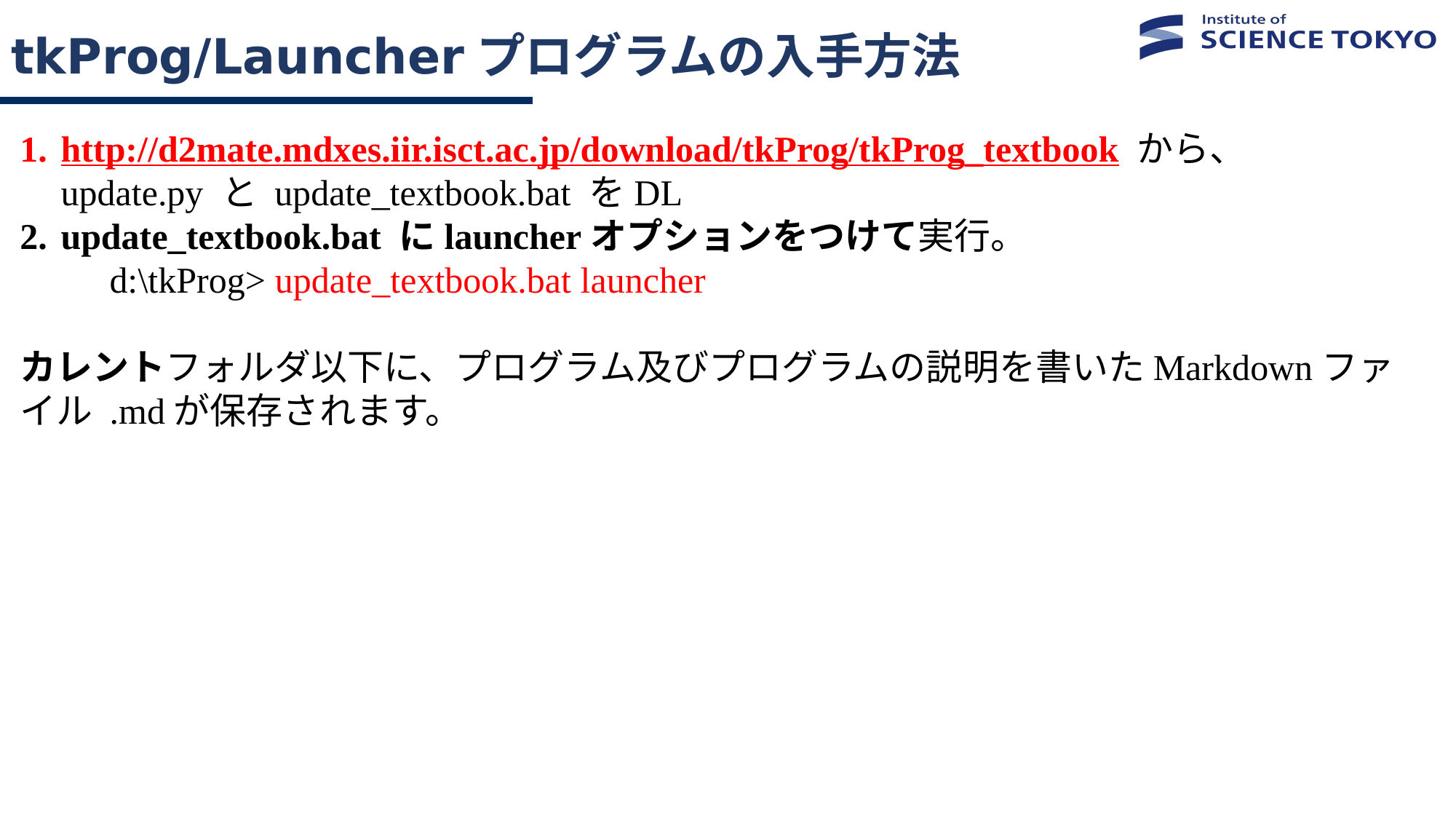

# tkProg/Launcherプログラムの入手方法
http://d2mate.mdxes.iir.isct.ac.jp/download/tkProg/tkProg_textbook から、
update.py と update_textbook.bat をDL
update_textbook.bat にlauncherオプションをつけて実行。
　　 d:\tkProg> update_textbook.bat launcher
カレントフォルダ以下に、プログラム及びプログラムの説明を書いたMarkdownファイル .mdが保存されます。